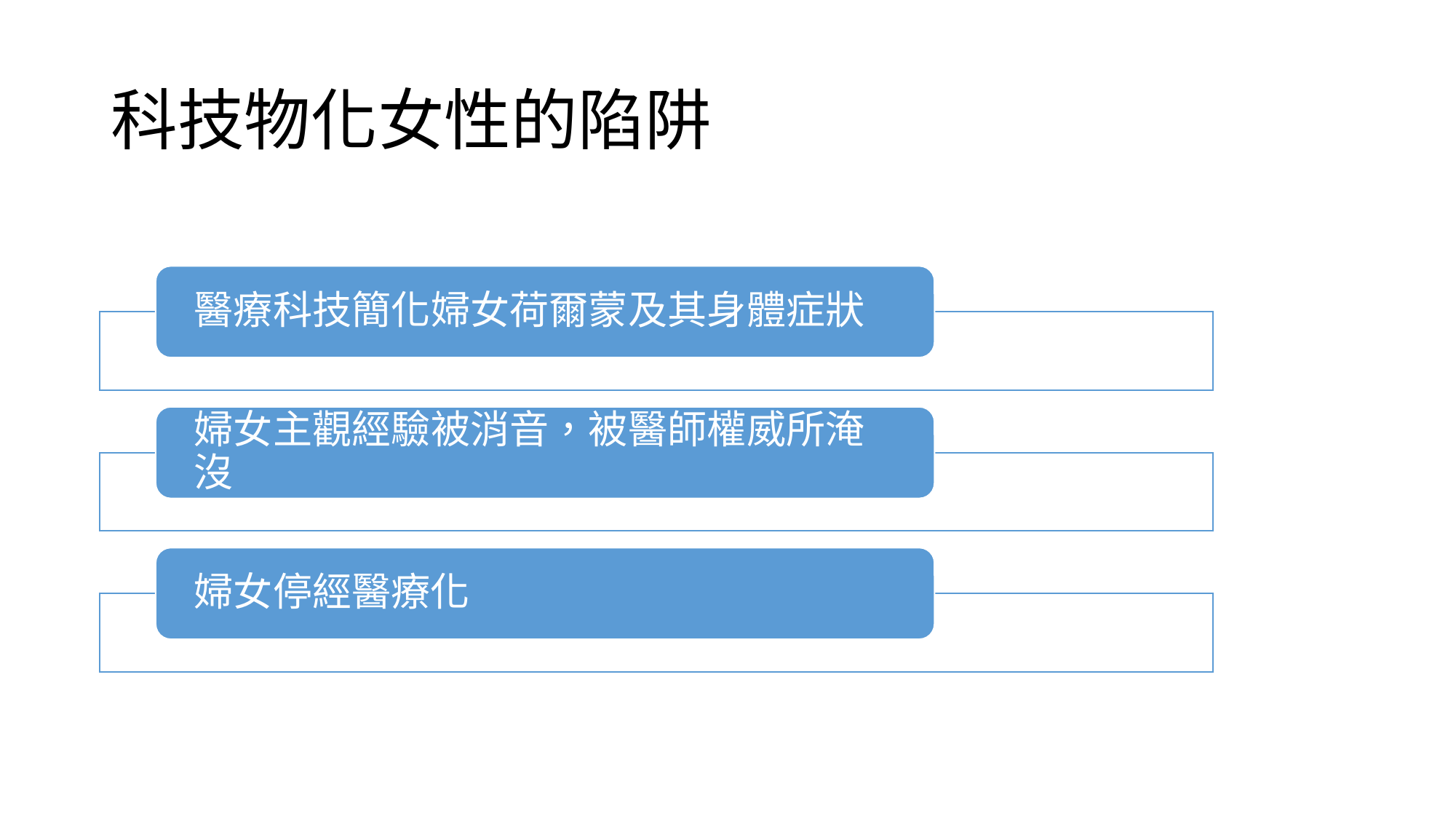

# 科技物化女性的陷阱
醫療科技簡化婦女荷爾蒙及其身體症狀
婦女主觀經驗被消音，被醫師權威所淹沒
婦女停經醫療化